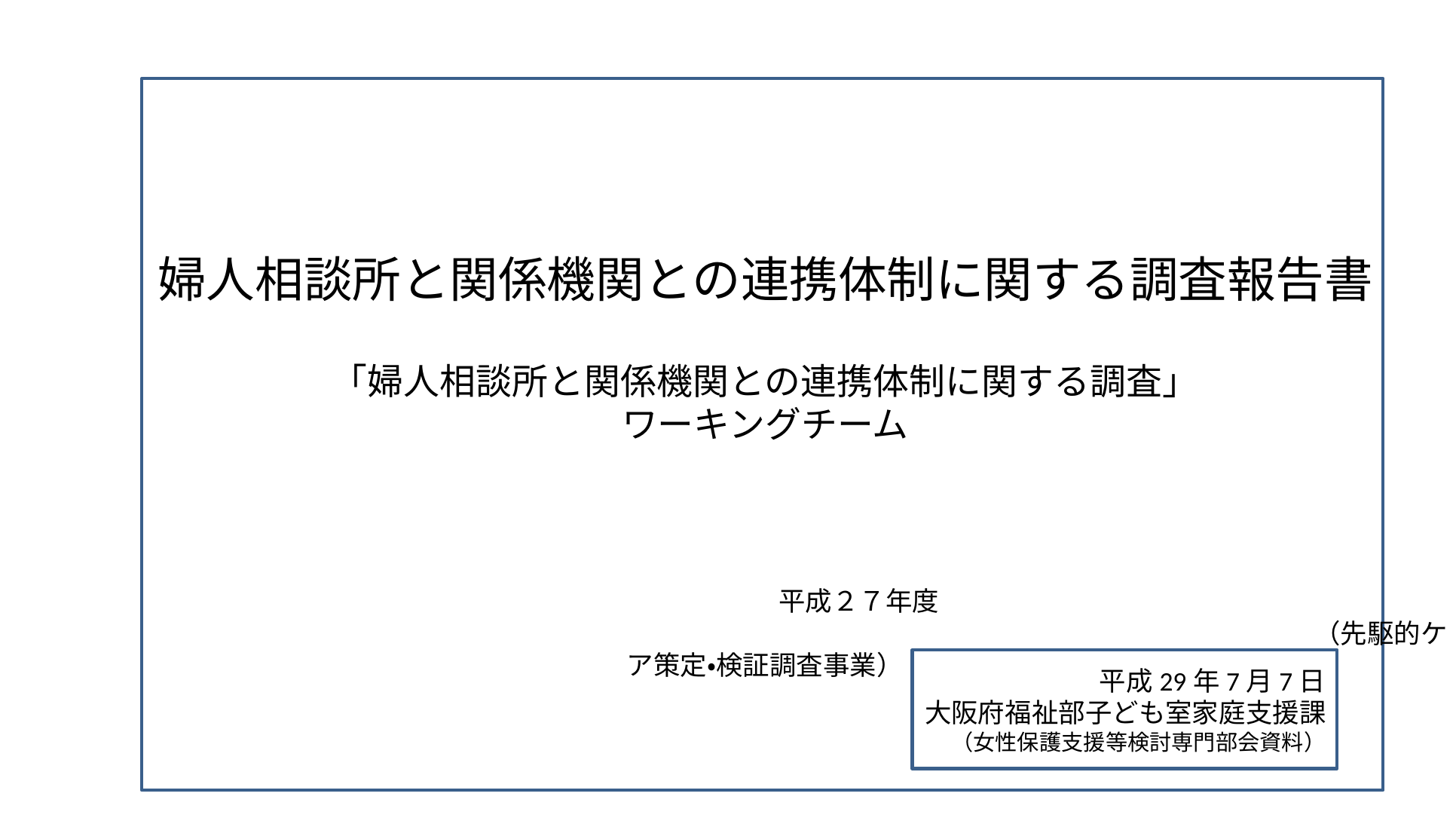

婦人相談所と関係機関との連携体制に関する調査報告書
「婦人相談所と関係機関との連携体制に関する調査」
ワーキングチーム
　　　　　　　　　　　　　　　　　　　　　　　　　　　　　　　　　　　　　　　　　　　　　　　　　　　　　　　　　　平成２７年度
　　　　　　　　　　　　　　　　　　　　　　　　　　　　　　　　　　　　　　　　　　　　　　（先駆的ケア策定・検証調査事業）
平成29年7月7日
大阪府福祉部子ども室家庭支援課
（女性保護支援等検討専門部会資料）